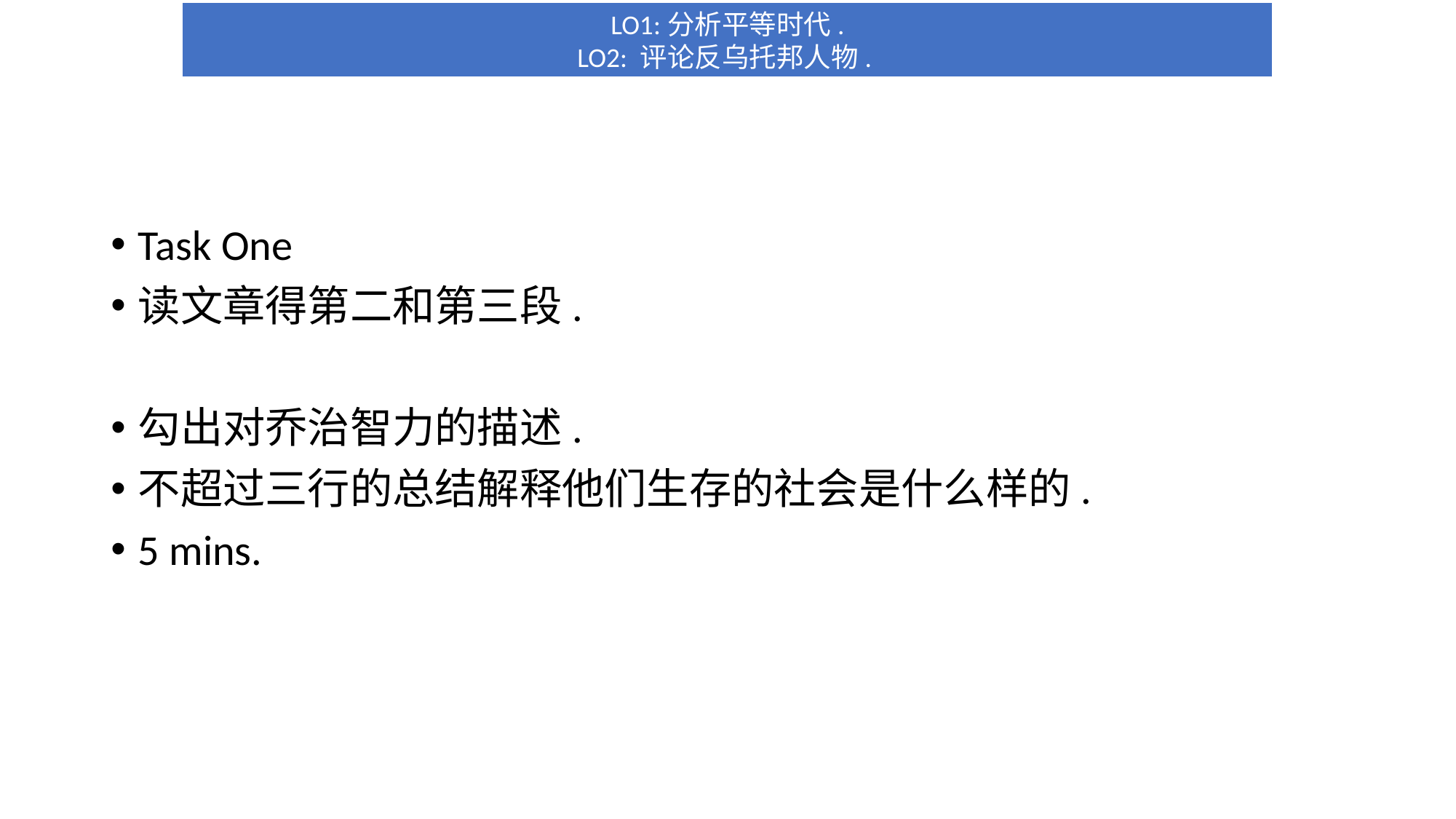

LO1:分析平等时代.
LO2: 评论反乌托邦人物.
#
Task One
读文章得第二和第三段.

勾出对乔治智力的描述.
不超过三行的总结解释他们生存的社会是什么样的.
5 mins.